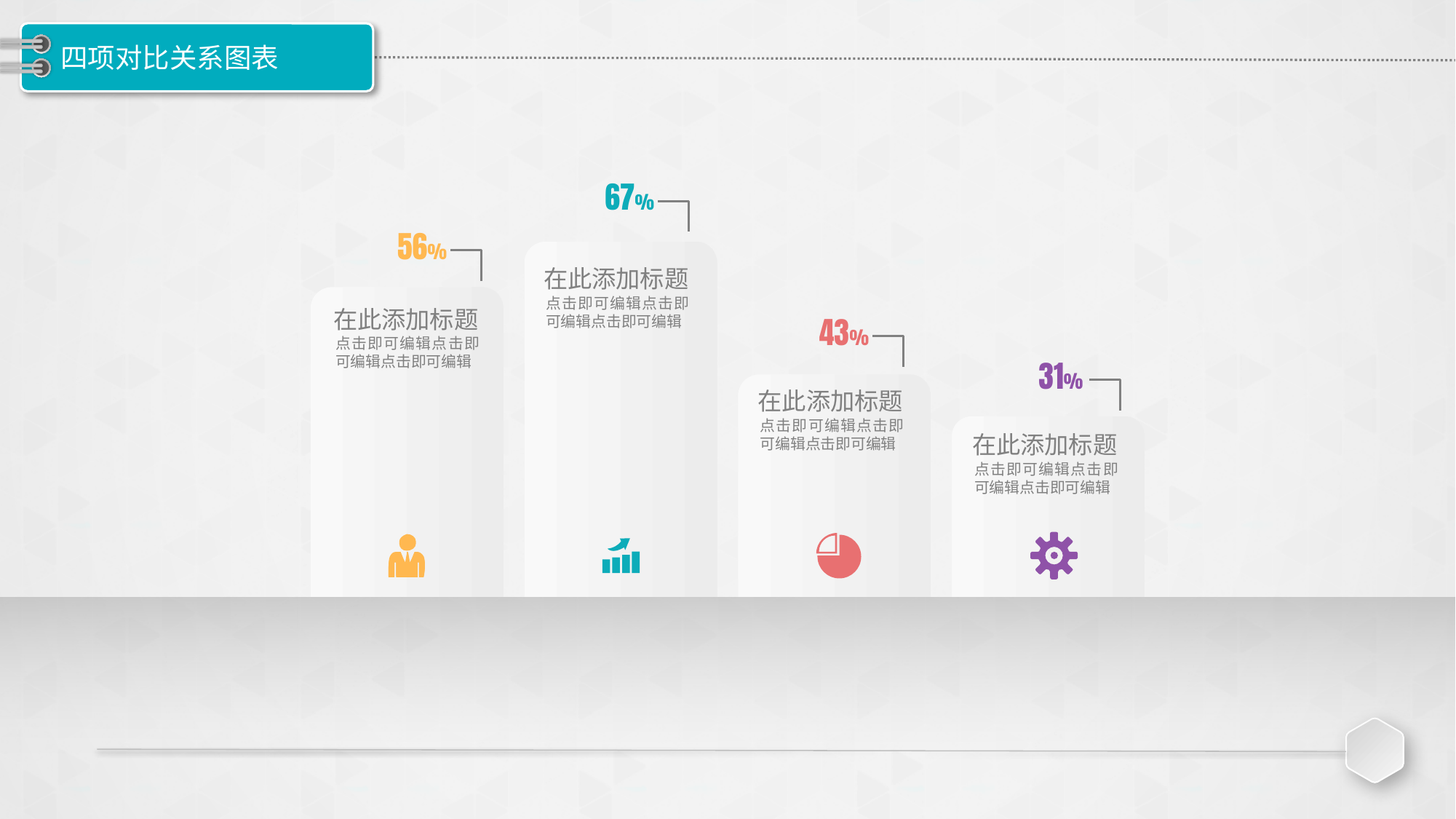

# 四项对比关系图表
67%

56%

在此添加标题
点击即可编辑点击即可编辑点击即可编辑

在此添加标题
点击即可编辑点击即可编辑点击即可编辑
43%

31%

在此添加标题
点击即可编辑点击即可编辑点击即可编辑

在此添加标题
点击即可编辑点击即可编辑点击即可编辑

136